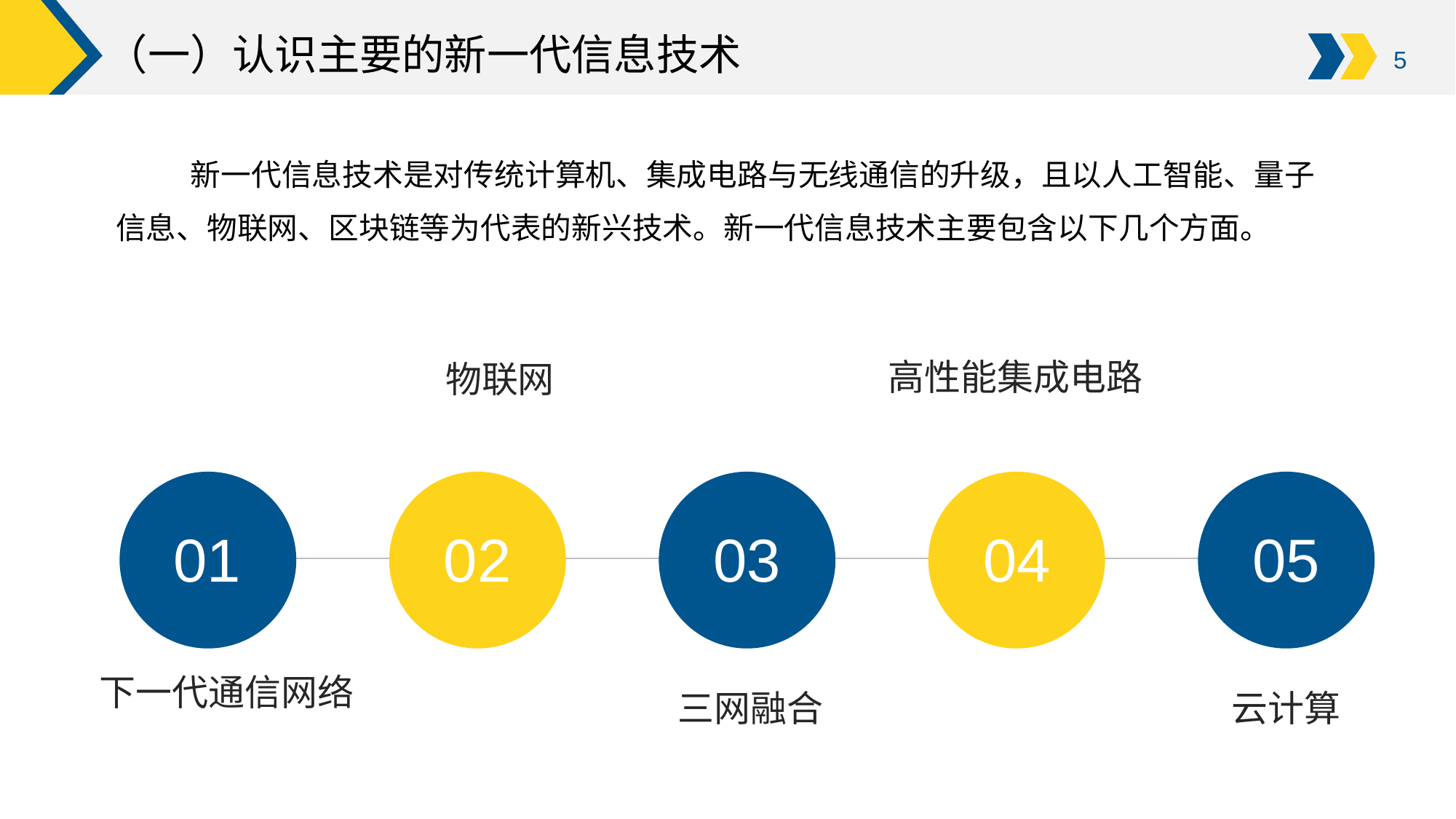

# （一）认识主要的新一代信息技术
新一代信息技术是对传统计算机、集成电路与无线通信的升级，且以人工智能、量子信息、物联网、区块链等为代表的新兴技术。新一代信息技术主要包含以下几个方面。
	高性能集成电路
物联网

01
02
03
04
05
下一代通信网络
云计算
三网融合